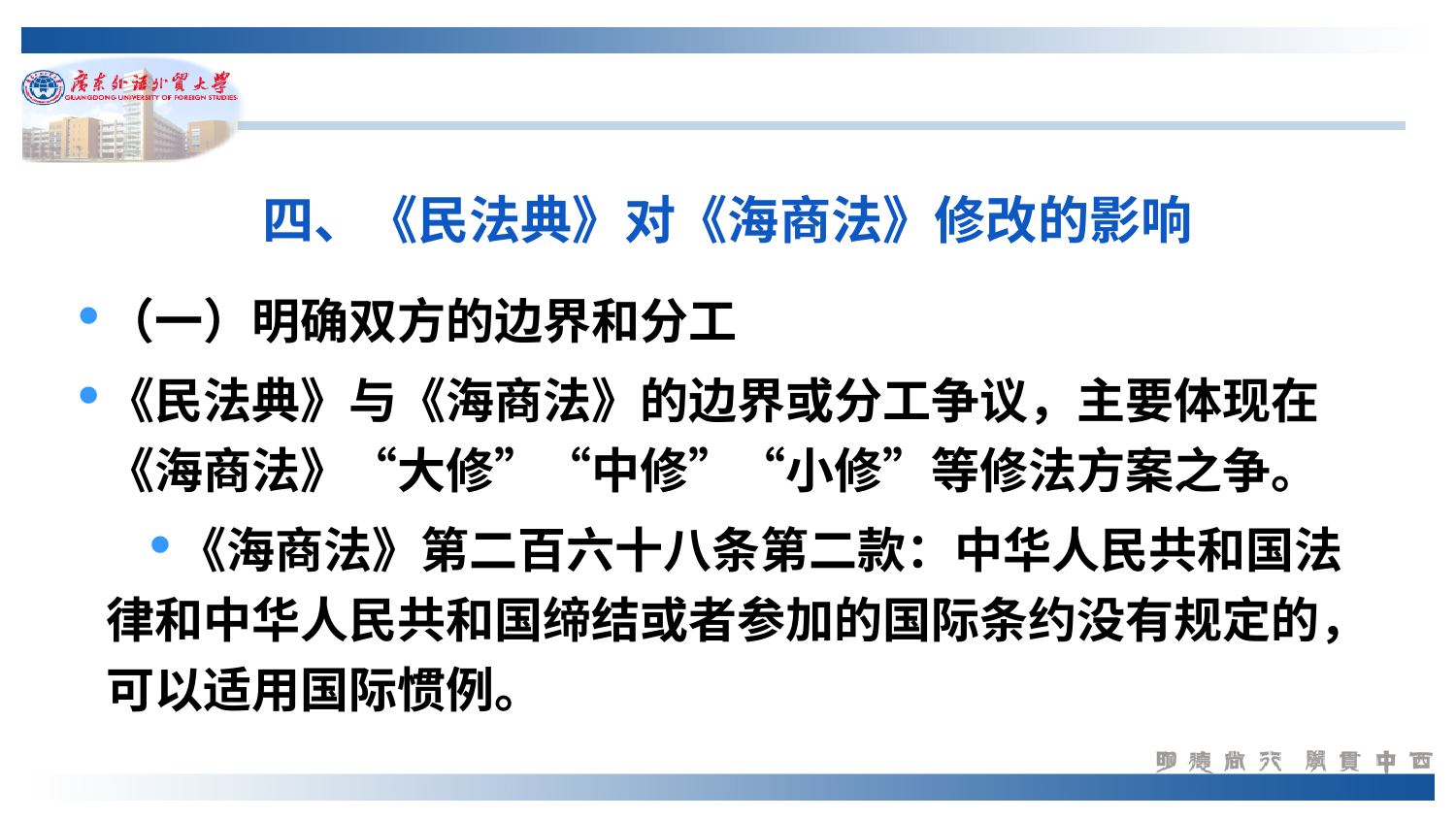

# 四、《民法典》对《海商法》修改的影响
（一）明确双方的边界和分工
《民法典》与《海商法》的边界或分工争议，主要体现在《海商法》“大修”“中修”“小修”等修法方案之争。
《海商法》第二百六十八条第二款：中华人民共和国法律和中华人民共和国缔结或者参加的国际条约没有规定的，可以适用国际惯例。